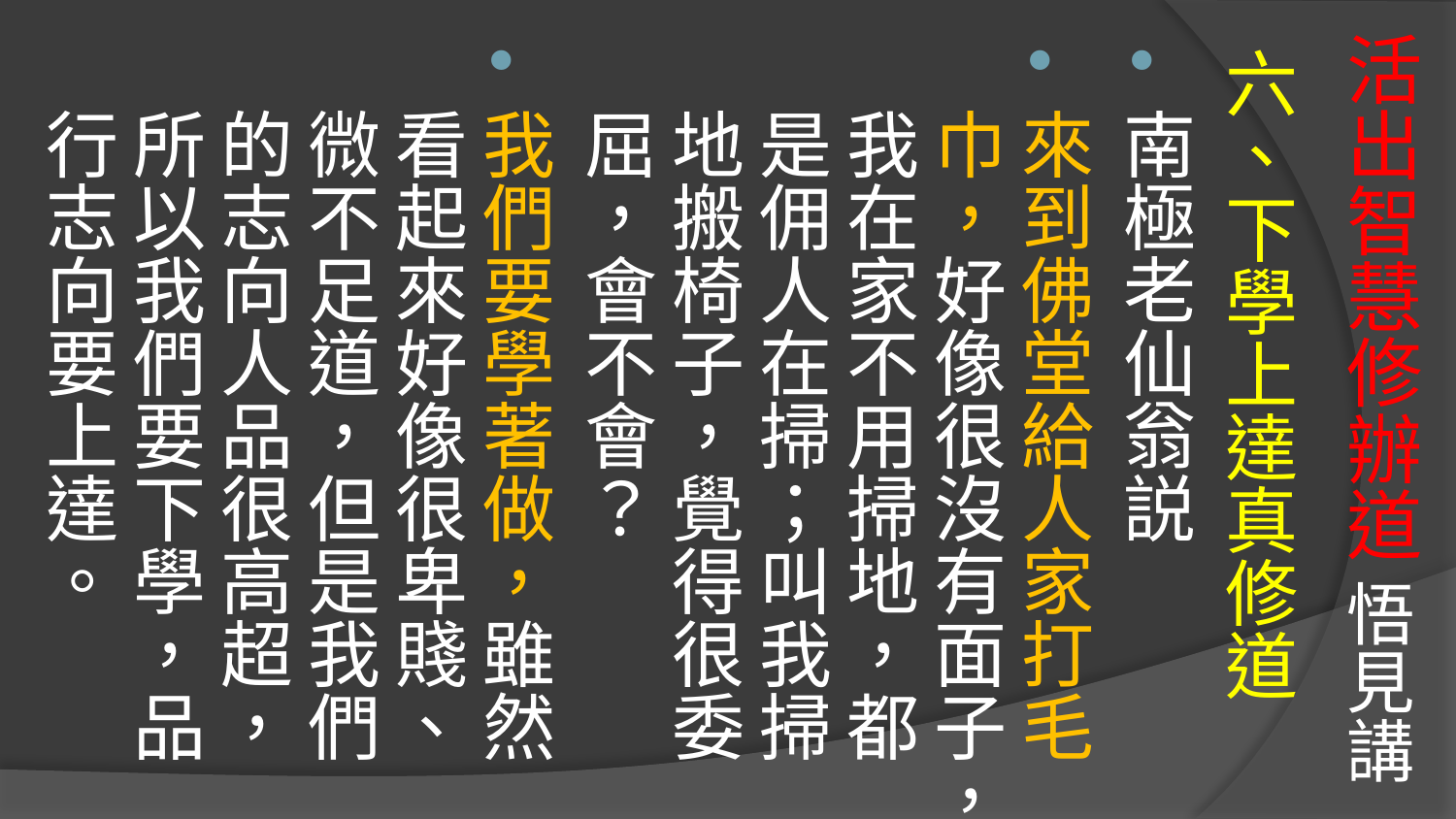

# 活出智慧修辦道 悟見講
六、下學上達真修道
南極老仙翁説
來到佛堂給人家打毛巾，好像很沒有面子，我在家不用掃地，都是佣人在掃；叫我掃地搬椅子，覺得很委屈，會不會？
我們要學著做，雖然看起來好像很卑賤、微不足道，但是我們的志向人品很高超，所以我們要下學，品行志向要上達。